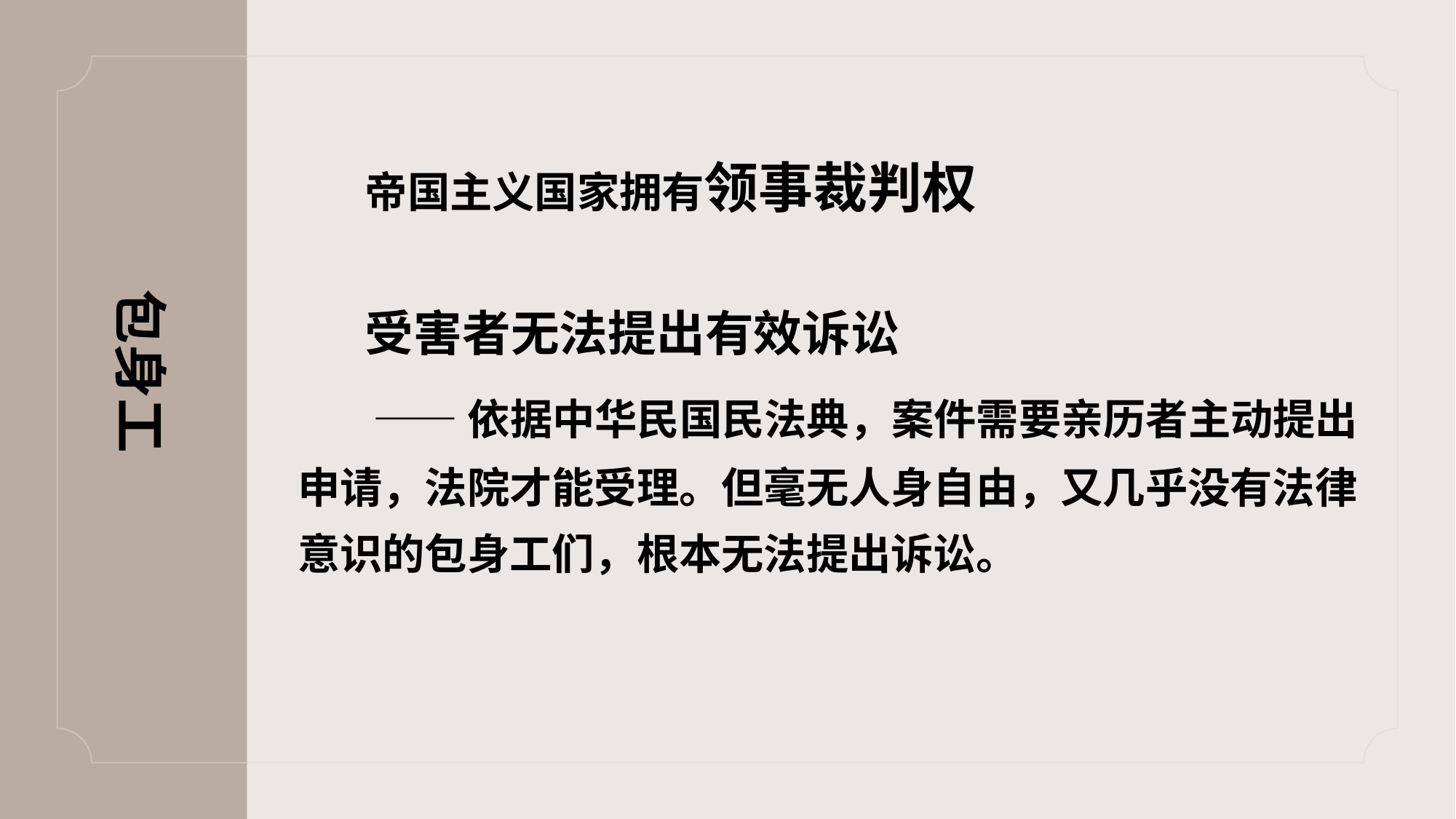

帝国主义国家拥有领事裁判权

  受害者无法提出有效诉讼
   ——依据中华民国民法典，案件需要亲历者主动提出申请，法院才能受理。但毫无人身自由，又几乎没有法律意识的包身工们，根本无法提出诉讼。
包身工